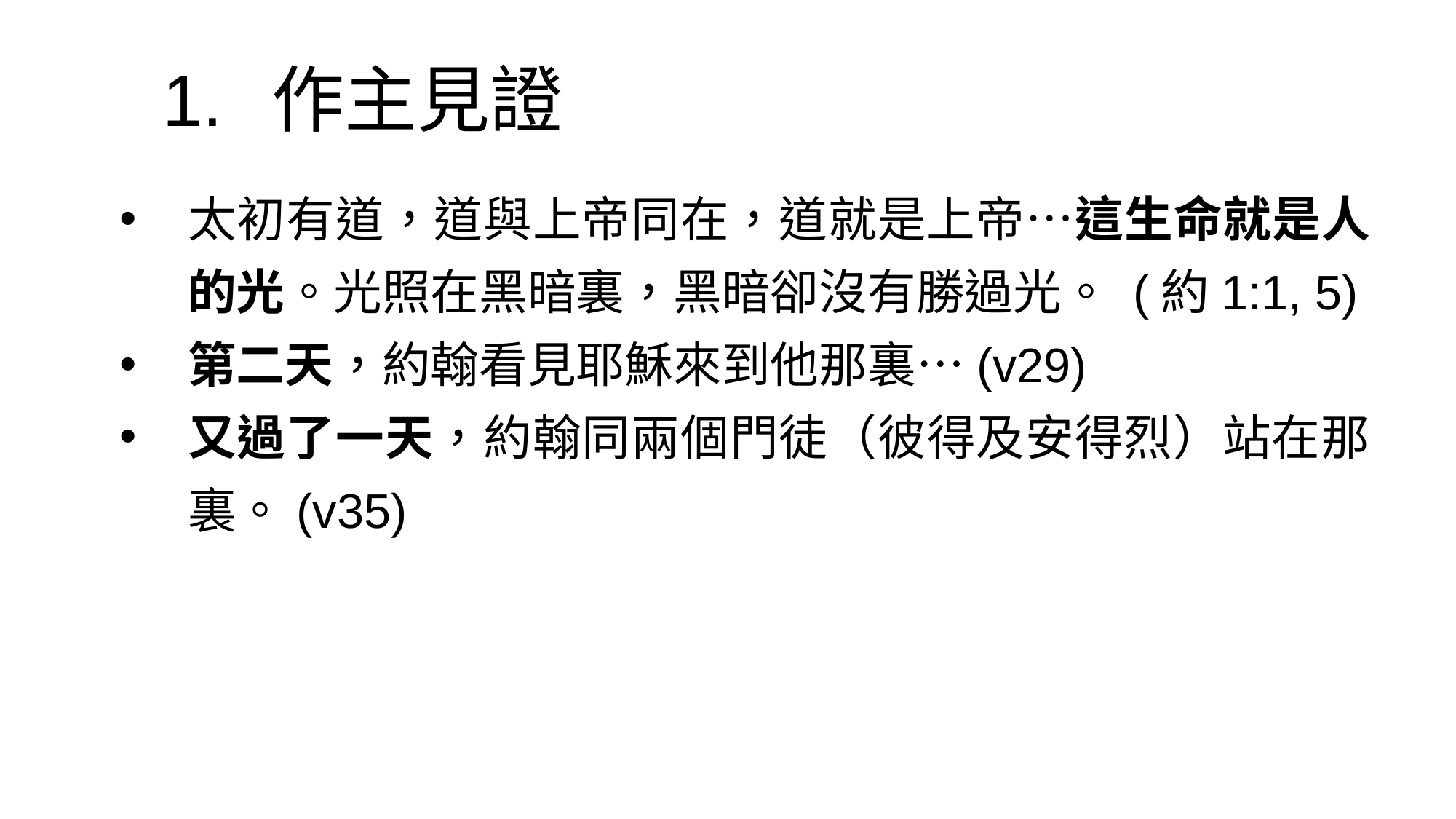

作主見證
太初有道，道與上帝同在，道就是上帝…這生命就是人的光。光照在黑暗裏，黑暗卻沒有勝過光。 (約1:1, 5)
第二天，約翰看見耶穌來到他那裏…(v29)
又過了一天，約翰同兩個門徒（彼得及安得烈）站在那裏。(v35)